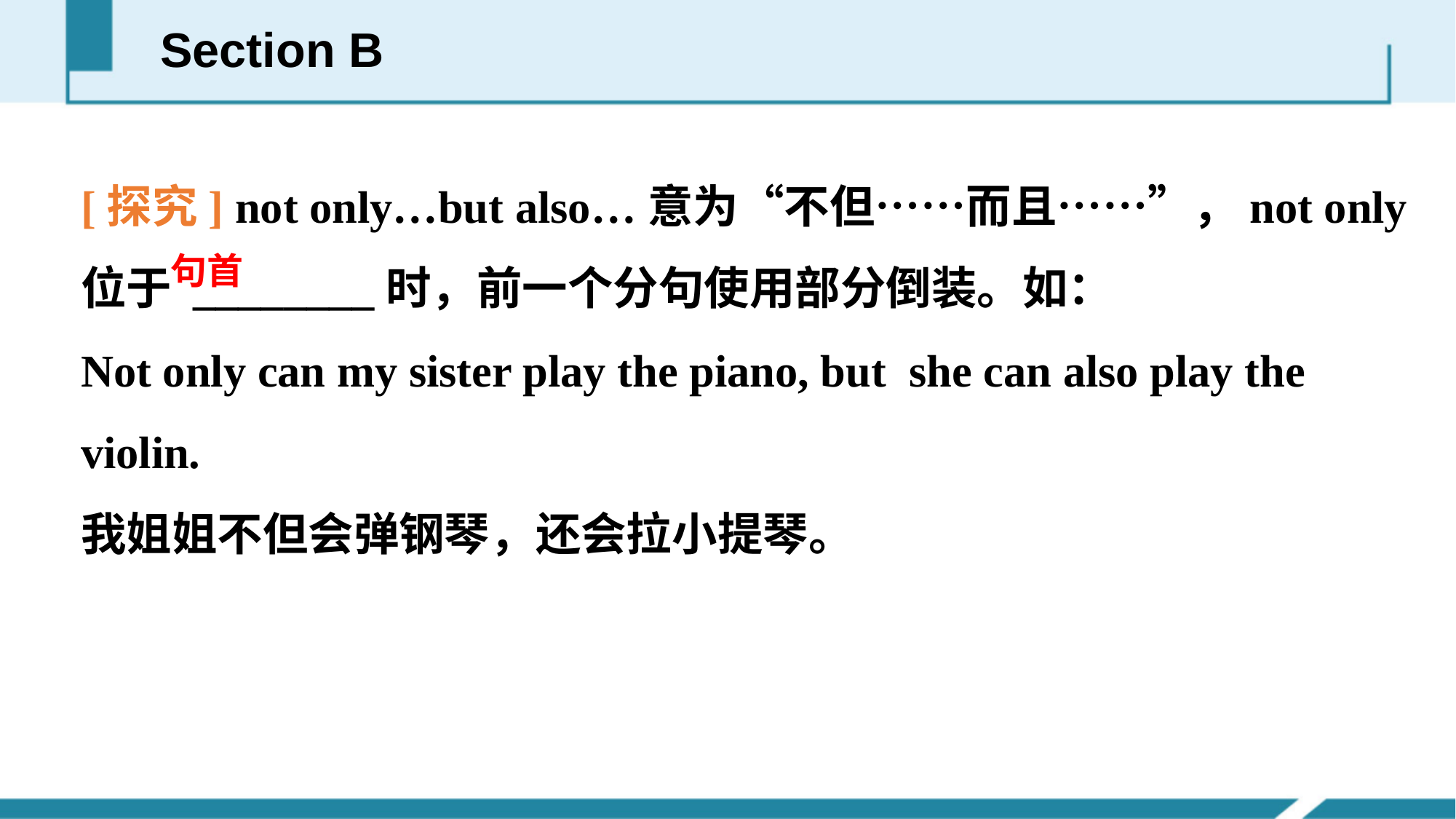

Section B
[探究] not only…but also…意为“不但……而且……”，not only位于 ________时，前一个分句使用部分倒装。如：
Not only can my sister play the piano, but  she can also play the violin.
我姐姐不但会弹钢琴，还会拉小提琴。
句首